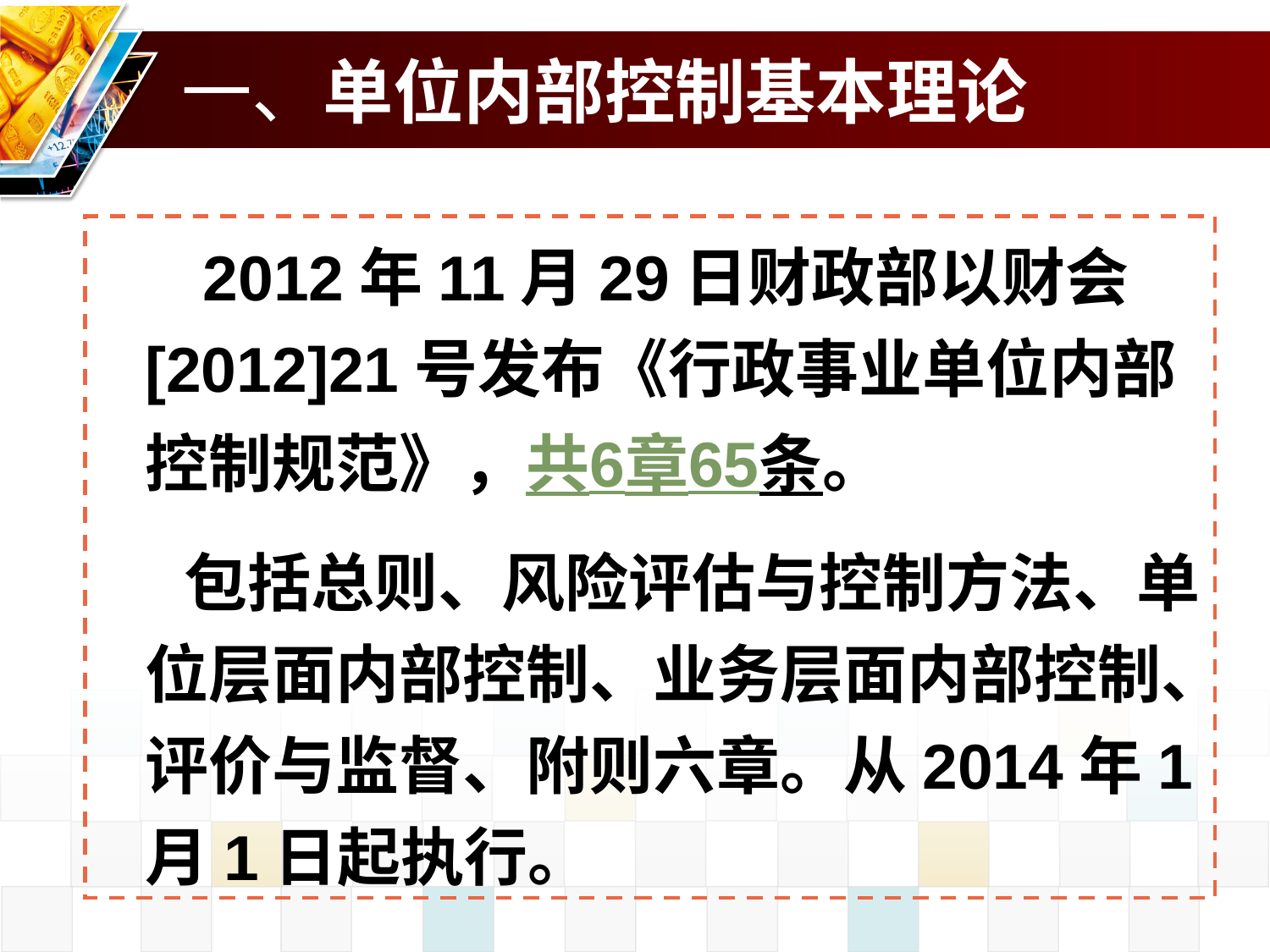

# 一、单位内部控制基本理论
      2012年11月29日财政部以财会[2012]21号发布《行政事业单位内部控制规范》，共6章65条。
     包括总则、风险评估与控制方法、单位层面内部控制、业务层面内部控制、评价与监督、附则六章。从2014年1月1日起执行。